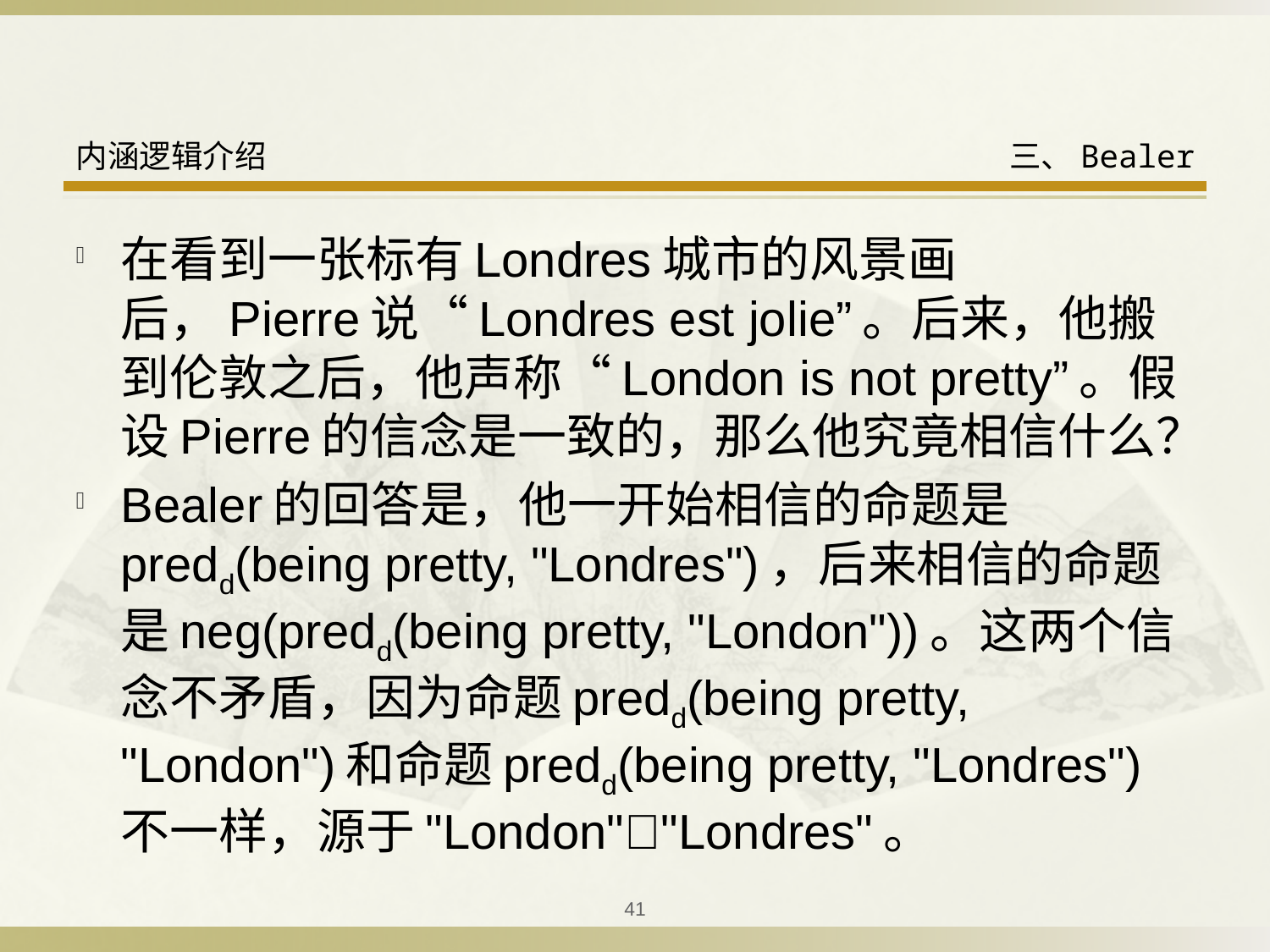

在看到一张标有Londres城市的风景画后，Pierre说“Londres est jolie”。后来，他搬到伦敦之后，他声称“London is not pretty”。假设Pierre的信念是一致的，那么他究竟相信什么？
Bealer的回答是，他一开始相信的命题是predd(being pretty, "Londres")，后来相信的命题是neg(predd(being pretty, "London"))。这两个信念不矛盾，因为命题predd(being pretty, "London")和命题predd(being pretty, "Londres")不一样，源于"London"≠"Londres"。

41